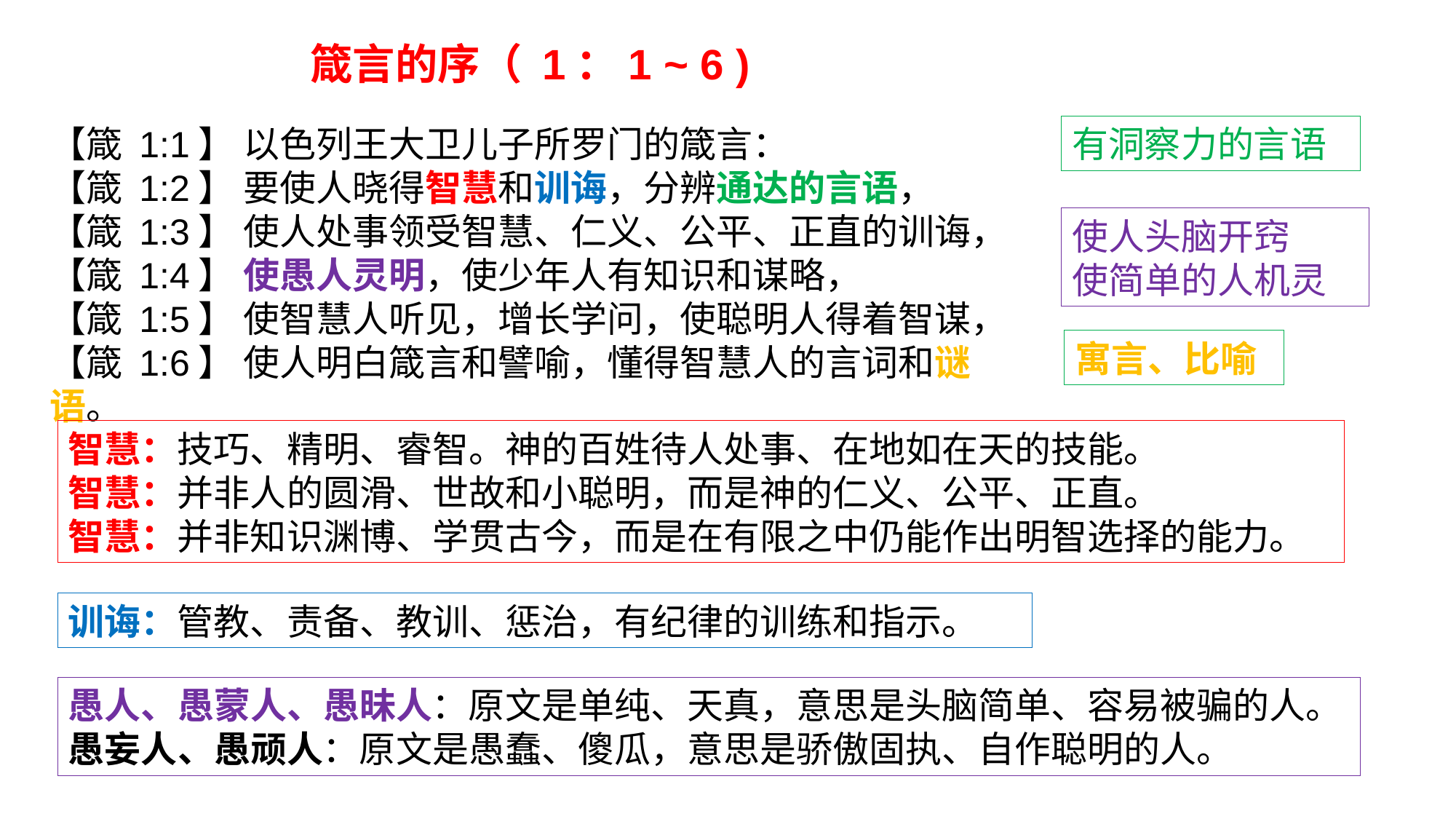

箴言的序（ 1：1 ~ 6 )
【箴 1:1】 以色列王大卫儿子所罗门的箴言：
【箴 1:2】 要使人晓得智慧和训诲，分辨通达的言语，
【箴 1:3】 使人处事领受智慧、仁义、公平、正直的训诲，
【箴 1:4】 使愚人灵明，使少年人有知识和谋略，
【箴 1:5】 使智慧人听见，增长学问，使聪明人得着智谋，
【箴 1:6】 使人明白箴言和譬喻，懂得智慧人的言词和谜语。
有洞察力的言语
使人头脑开窍
使简单的人机灵
寓言、比喻
智慧：技巧、精明、睿智。神的百姓待人处事、在地如在天的技能。
智慧：并非人的圆滑、世故和小聪明，而是神的仁义、公平、正直。
智慧：并非知识渊博、学贯古今，而是在有限之中仍能作出明智选择的能力。
训诲：管教、责备、教训、惩治，有纪律的训练和指示。
愚人、愚蒙人、愚昧人：原文是单纯、天真，意思是头脑简单、容易被骗的人。
愚妄人、愚顽人：原文是愚蠢、傻瓜，意思是骄傲固执、自作聪明的人。